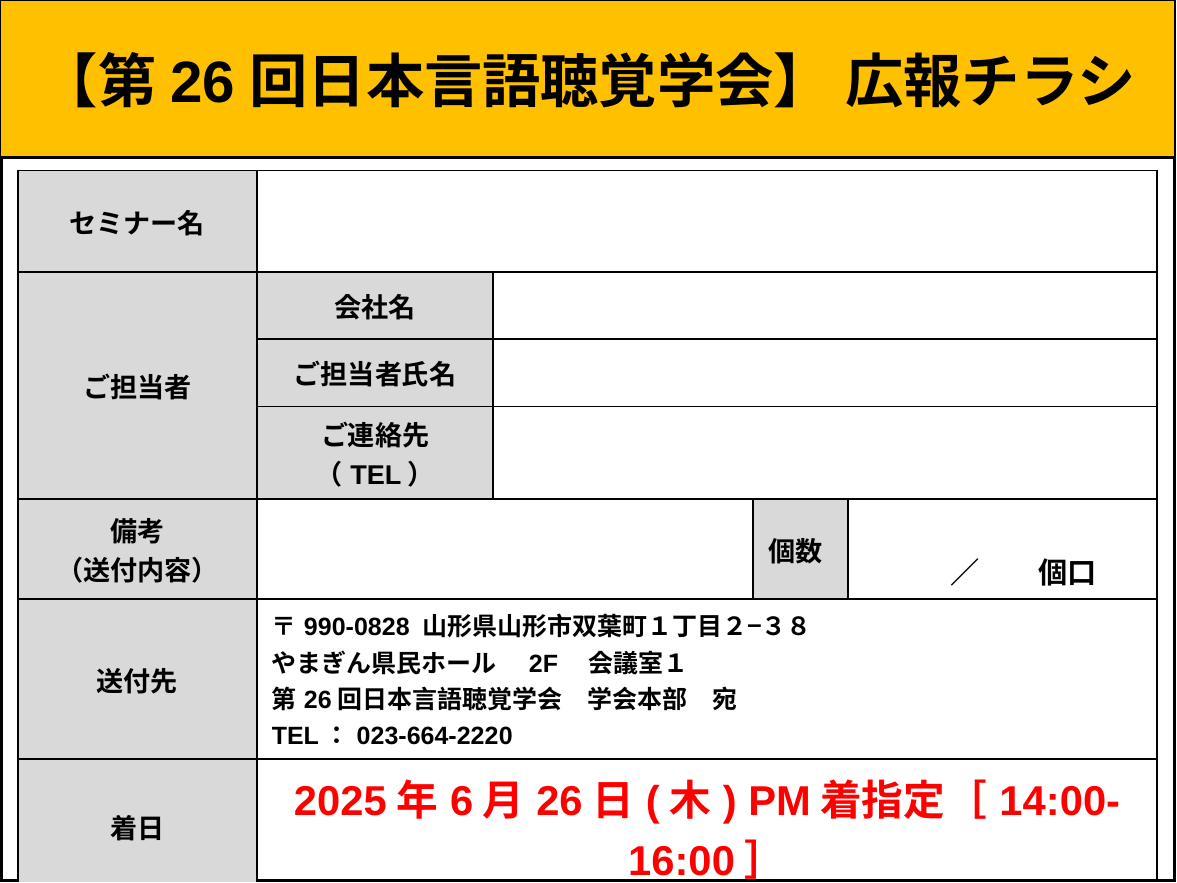

【第26回日本言語聴覚学会】 広報チラシ
| セミナー名 |  |  |  |  |
| --- | --- | --- | --- | --- |
| ご担当者 | 会社名 |  |  |  |
|  | ご担当者氏名 |  |  |  |
|  | ご連絡先（TEL） |  |  |  |
| 備考 （送付内容） |  |  | 個数 | ／　　個口 |
| 送付先 | 〒990-0828 山形県山形市双葉町１丁目２−３８ やまぎん県民ホール　2F　会議室１ 第26回日本言語聴覚学会　学会本部　宛 TEL：023-664-2220 |  |  |  |
| 着日 | 2025年6月26日(木) PM着指定［14:00-16:00］ |  |  |  |
| ※必要事項を全てご記入の上、必ず荷物側面の見えやすい場所に全ての荷物に貼付してください。 ※本送付状はカラーで印刷をお願いします。 |  |  |  |  |